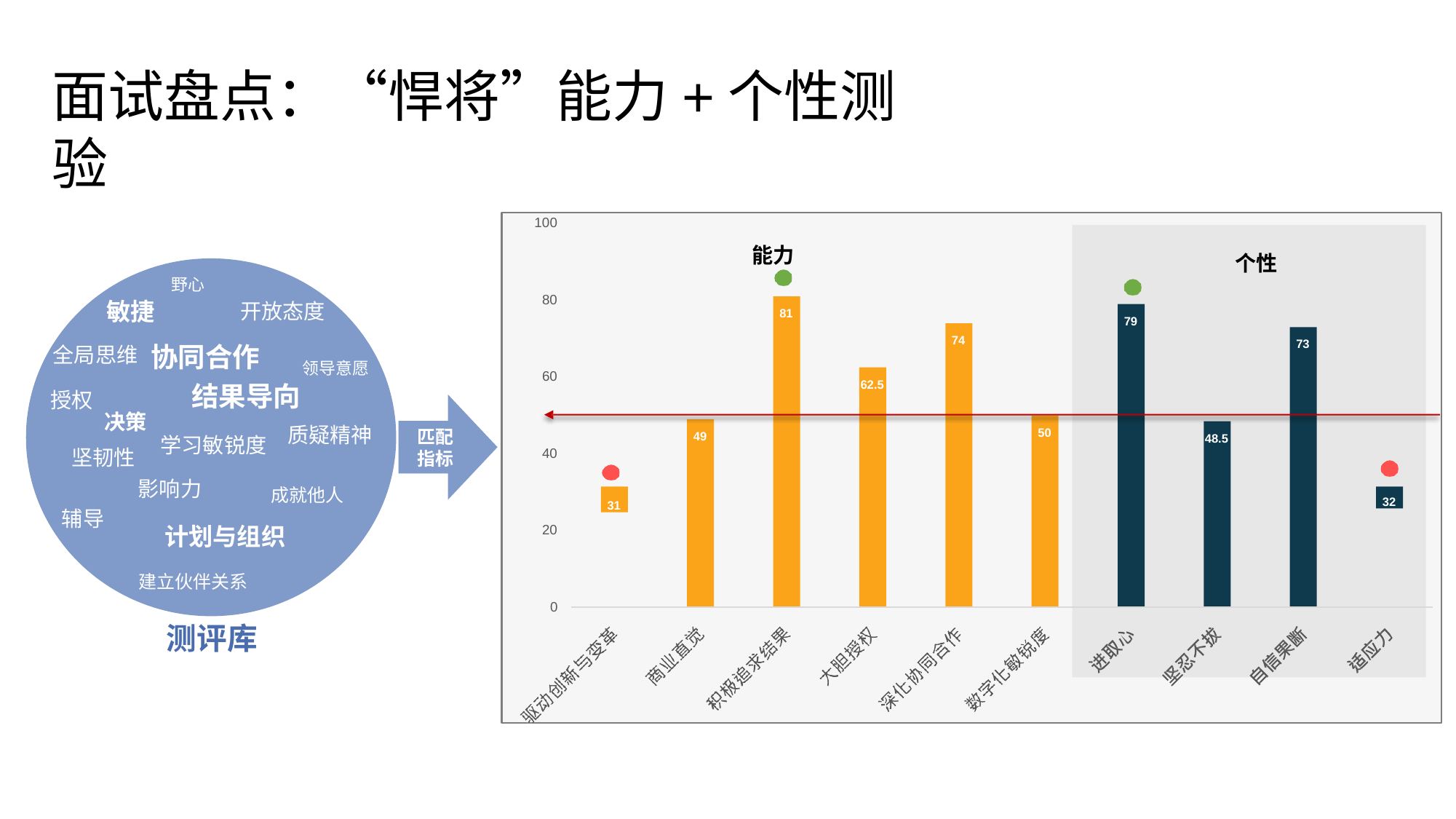

# 面试盘点：“悍将”能力+个性测验

100

能力
个性

野心

80
敏捷

开放态度

81
79

74
协同合作
结果导向
73
全局思维
领导意愿
60

62.5
授权

决策

质疑精神

50
匹配 指标
49
48.5
学习敏锐度
坚韧性
40

影响力
成就他人
31
32
辅导
计划与组织
20
建立伙伴关系
0

测评库